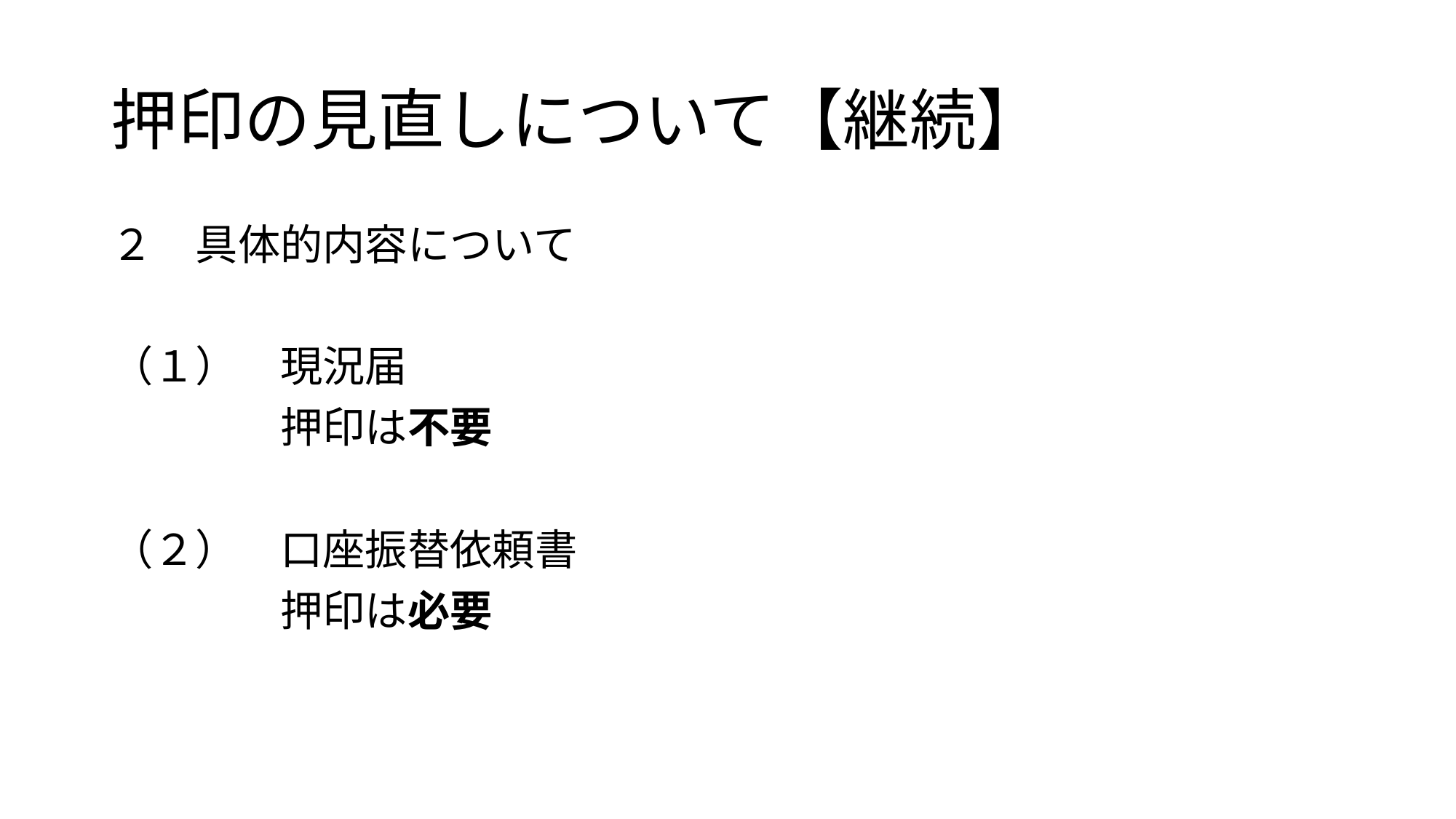

# 押印の見直しについて【継続】
２　具体的内容について

（１）　現況届
　　　　押印は不要

（２）　口座振替依頼書
　　　　押印は必要